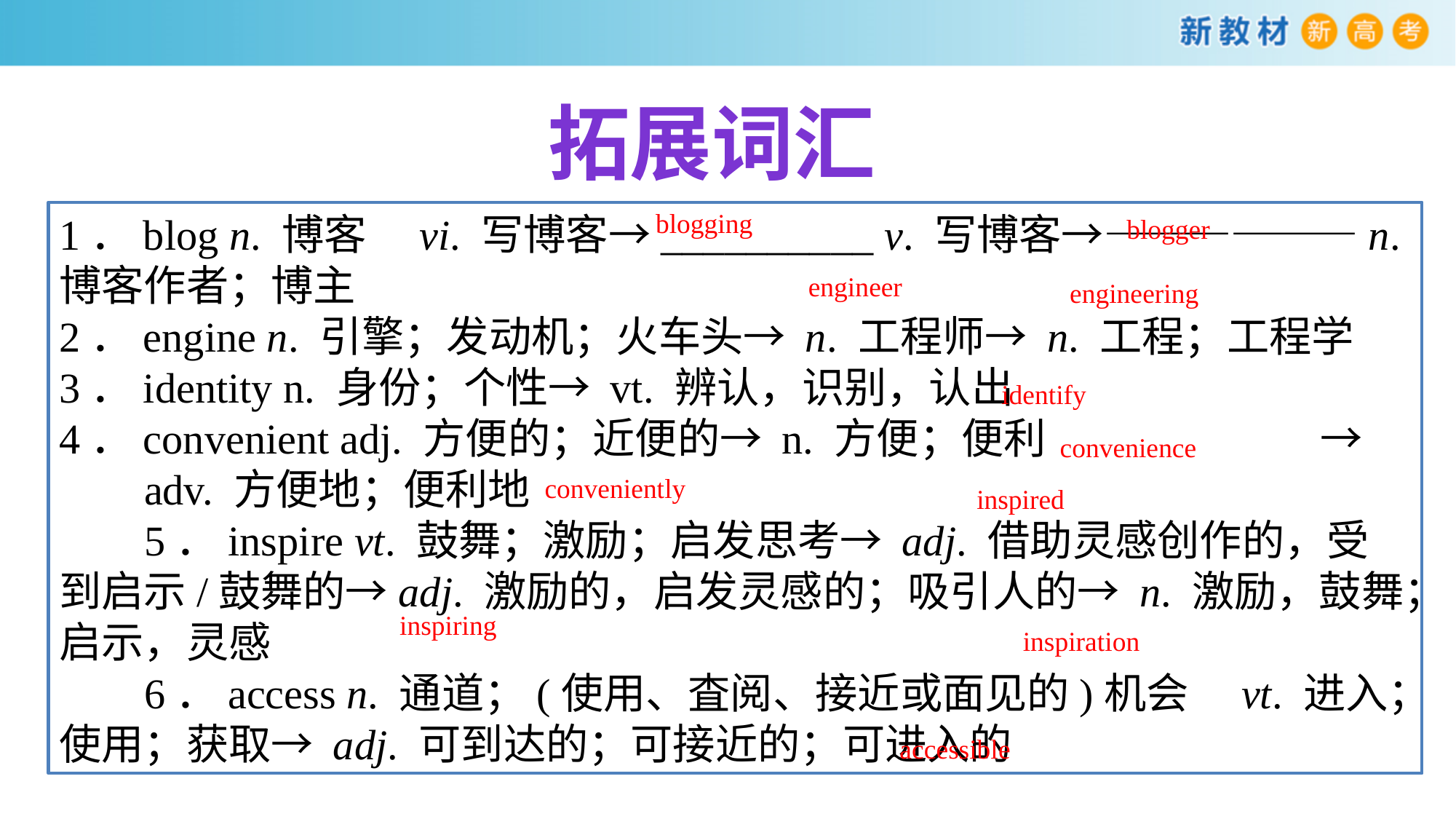

拓展词汇
1．blog n. 博客　vi. 写博客→__________ v. 写博客→——————n. 博客作者；博主
2．engine n. 引擎；发动机；火车头→ n. 工程师→ n. 工程；工程学
3．identity n. 身份；个性→ vt. 辨认，识别，认出
4．convenient adj. 方便的；近便的→ n. 方便；便利                             →
adv. 方便地；便利地
5．inspire vt. 鼓舞；激励；启发思考→ adj. 借助灵感创作的，受到启示/鼓舞的→adj. 激励的，启发灵感的；吸引人的→ n. 激励，鼓舞；启示，灵感
6．access n. 通道；(使用、査阅、接近或面见的)机会　vt. 进入；使用；获取→ adj. 可到达的；可接近的；可进入的
blogging
blogger
engineer
engineering
identify
convenience
conveniently
inspired
inspiring
inspiration
accessible